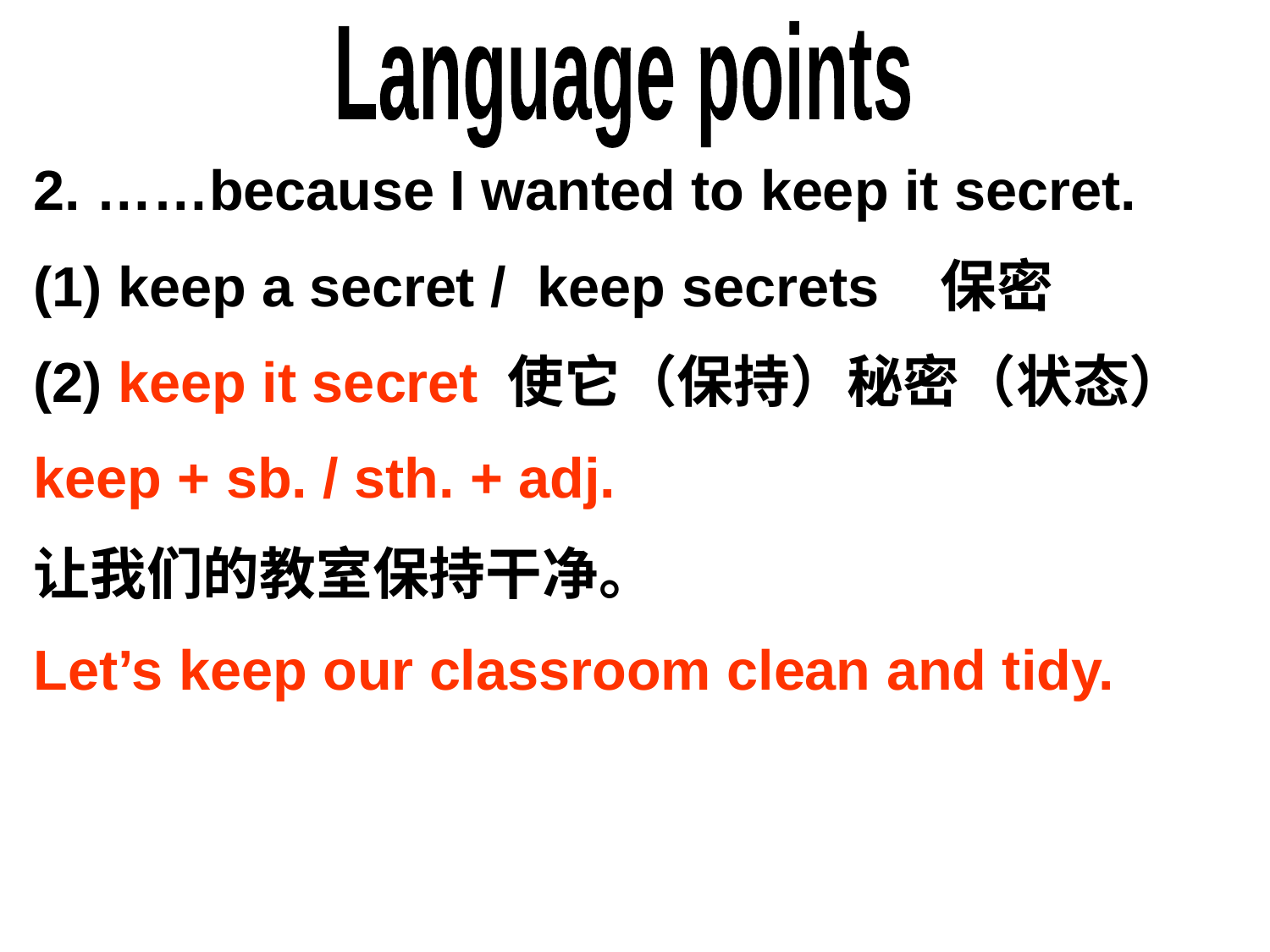

Language points
2. ……because I wanted to keep it secret.
(1) keep a secret /  keep secrets   保密
(2) keep it secret 使它（保持）秘密（状态）
keep + sb. / sth. + adj.
让我们的教室保持干净。
Let’s keep our classroom clean and tidy.